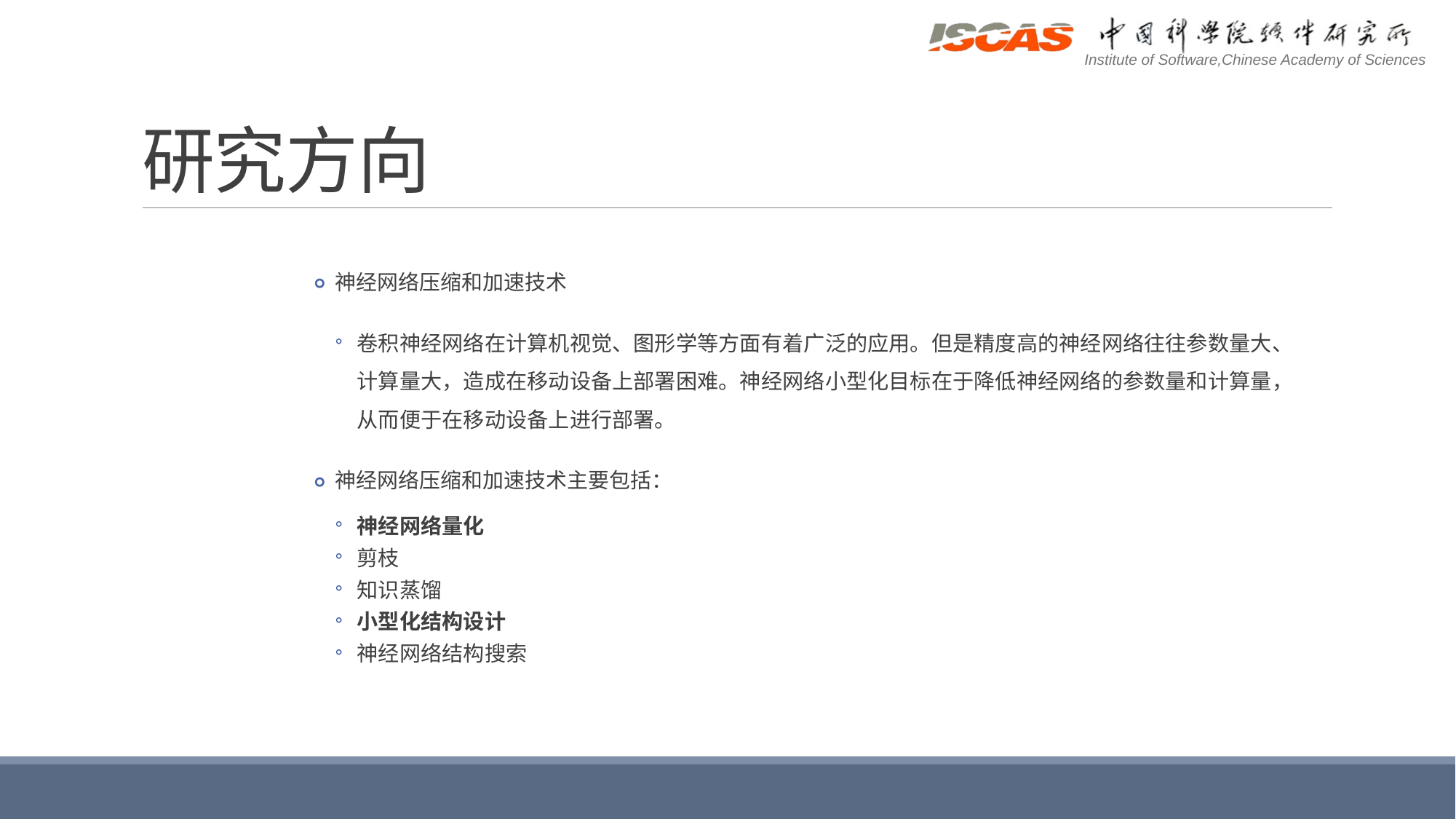

# 研究方向
神经网络压缩和加速技术
卷积神经网络在计算机视觉、图形学等方面有着广泛的应用。但是精度高的神经网络往往参数量大、计算量大，造成在移动设备上部署困难。神经网络小型化目标在于降低神经网络的参数量和计算量，从而便于在移动设备上进行部署。
神经网络压缩和加速技术主要包括：
神经网络量化
剪枝
知识蒸馏
小型化结构设计
神经网络结构搜索